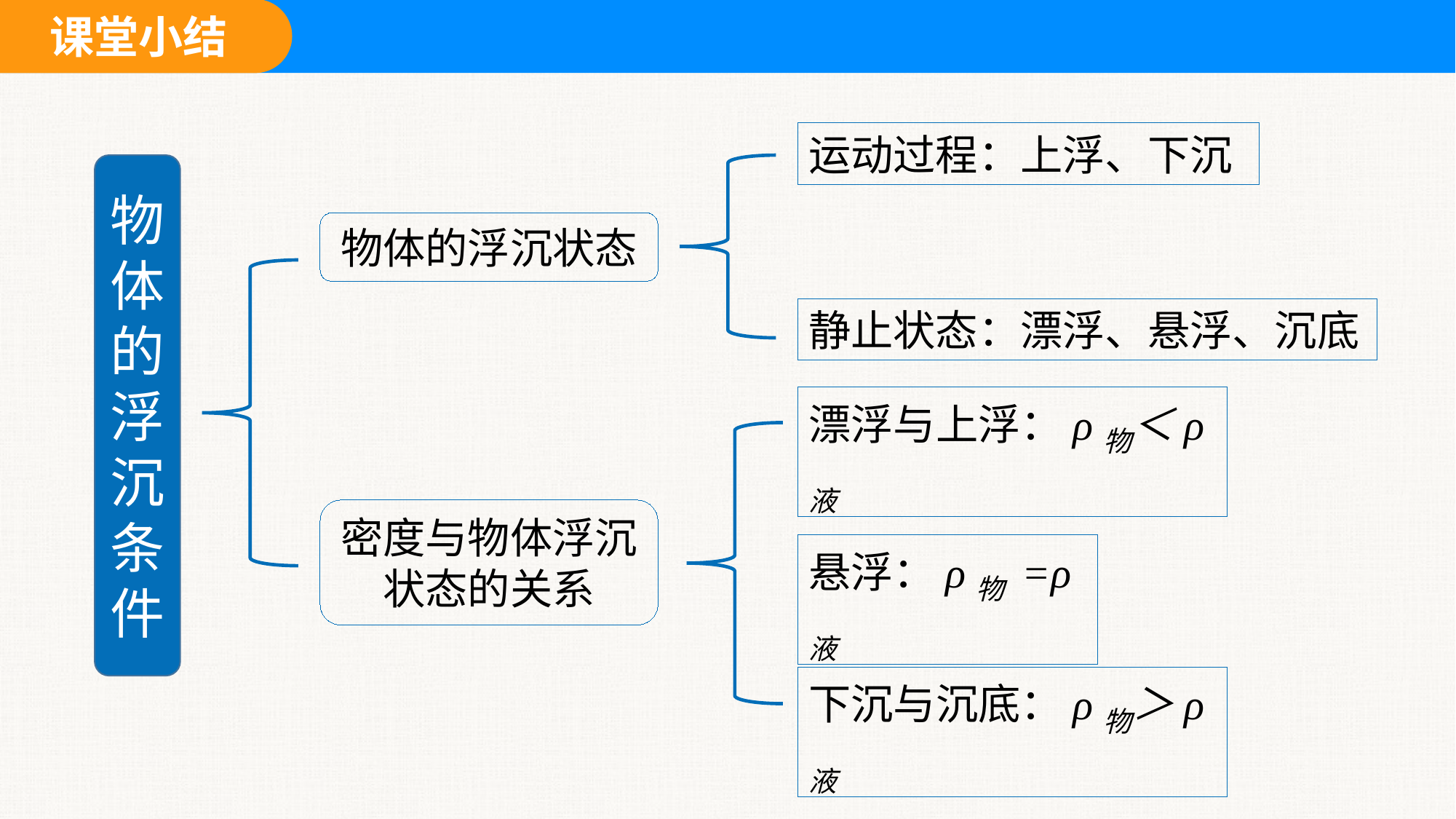

运动过程：上浮、下沉
物体的浮沉条件

物体的浮沉状态

静止状态：漂浮、悬浮、沉底
漂浮与上浮：ρ物＜ρ液

密度与物体浮沉状态的关系
悬浮：ρ物 =ρ液
下沉与沉底：ρ物＞ρ液